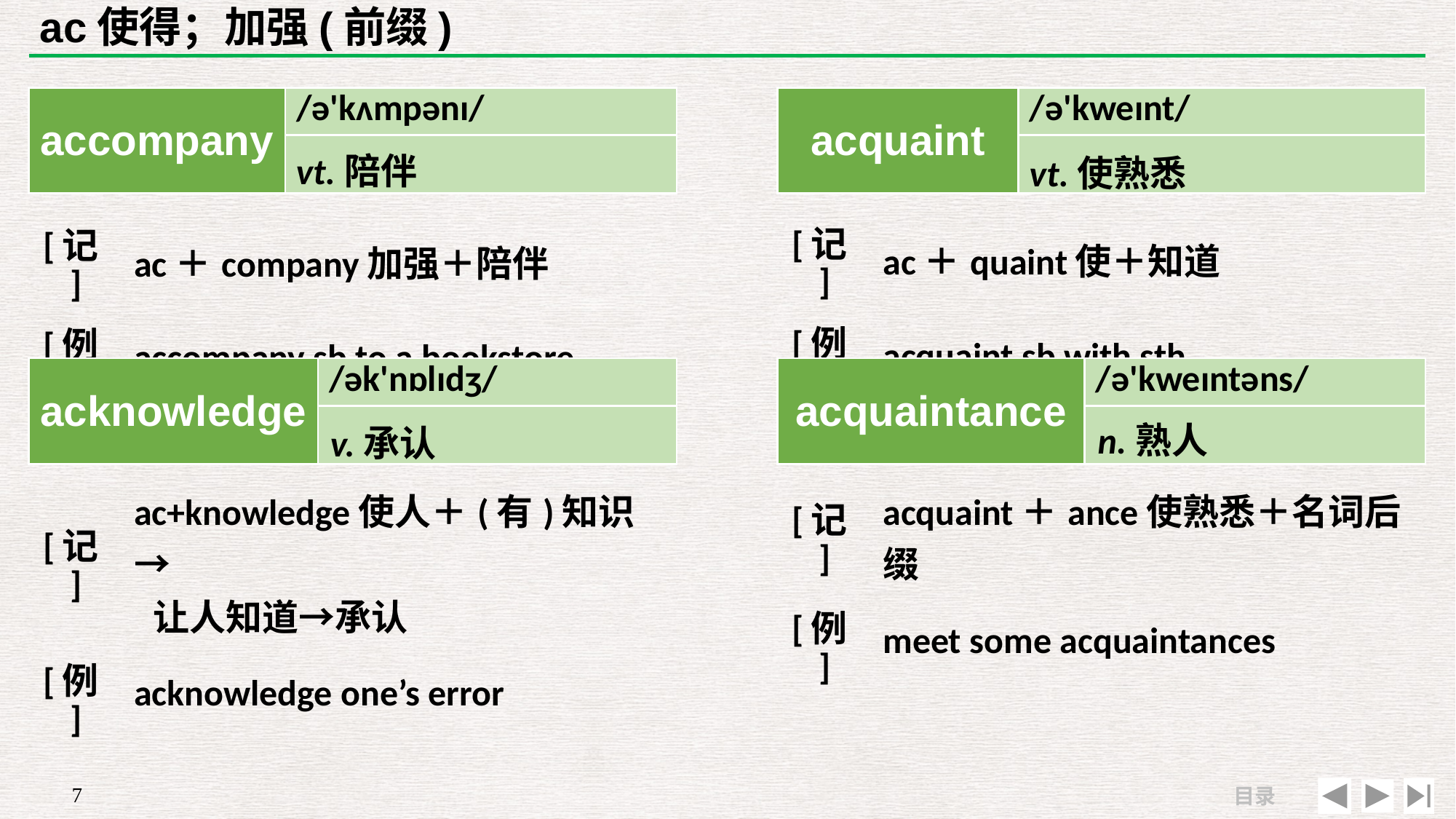

# ac使得；加强(前缀)

| accompany | /ə'kʌmpənɪ/ |
| --- | --- |
|  |  |
| acquaint | /ə'kweɪnt/ |
| --- | --- |
|  |  |
vt.陪伴
vt.使熟悉
| [记] | ac＋quaint使＋知道 |
| --- | --- |
| [例] | acquaint sb with sth |
| [记] | ac＋company加强＋陪伴 |
| --- | --- |
| [例] | accompany sb to a bookstore |
| acknowledge | /ək'nɒlɪdʒ/ |
| --- | --- |
|  |  |
| acquaintance | /ə'kweɪntəns/ |
| --- | --- |
|  |  |
n.熟人
v.承认
| [记] | ac+knowledge使人＋(有)知识→ 让人知道→承认 |
| --- | --- |
| [例] | acknowledge one’s error |
| [记] | acquaint＋ance使熟悉＋名词后缀 |
| --- | --- |
| [例] | meet some acquaintances |